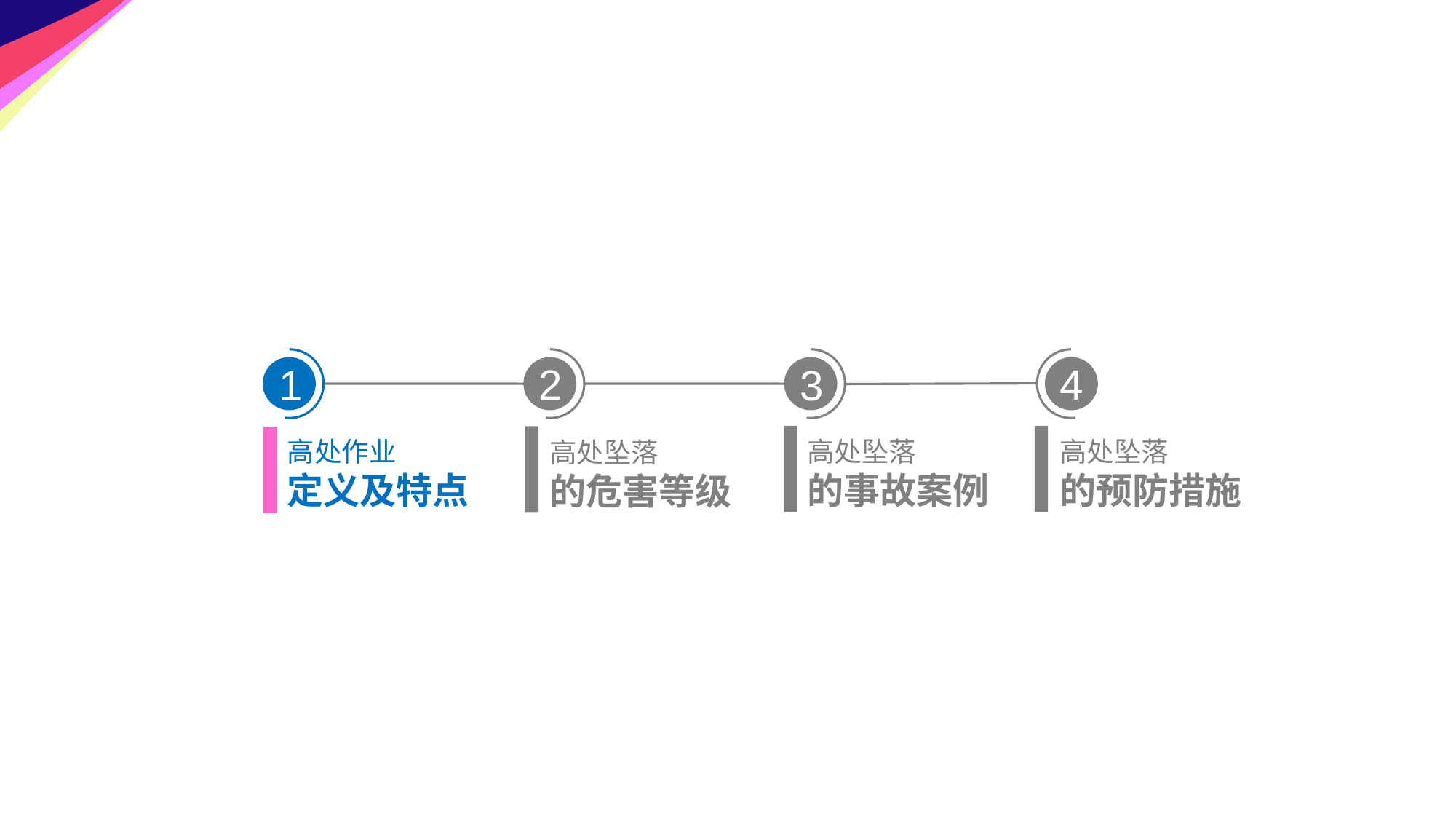

1

2

3

4

高处坠落
的事故案例
高处坠落
的预防措施
高处坠落
的危害等级

高处作业
定义及特点